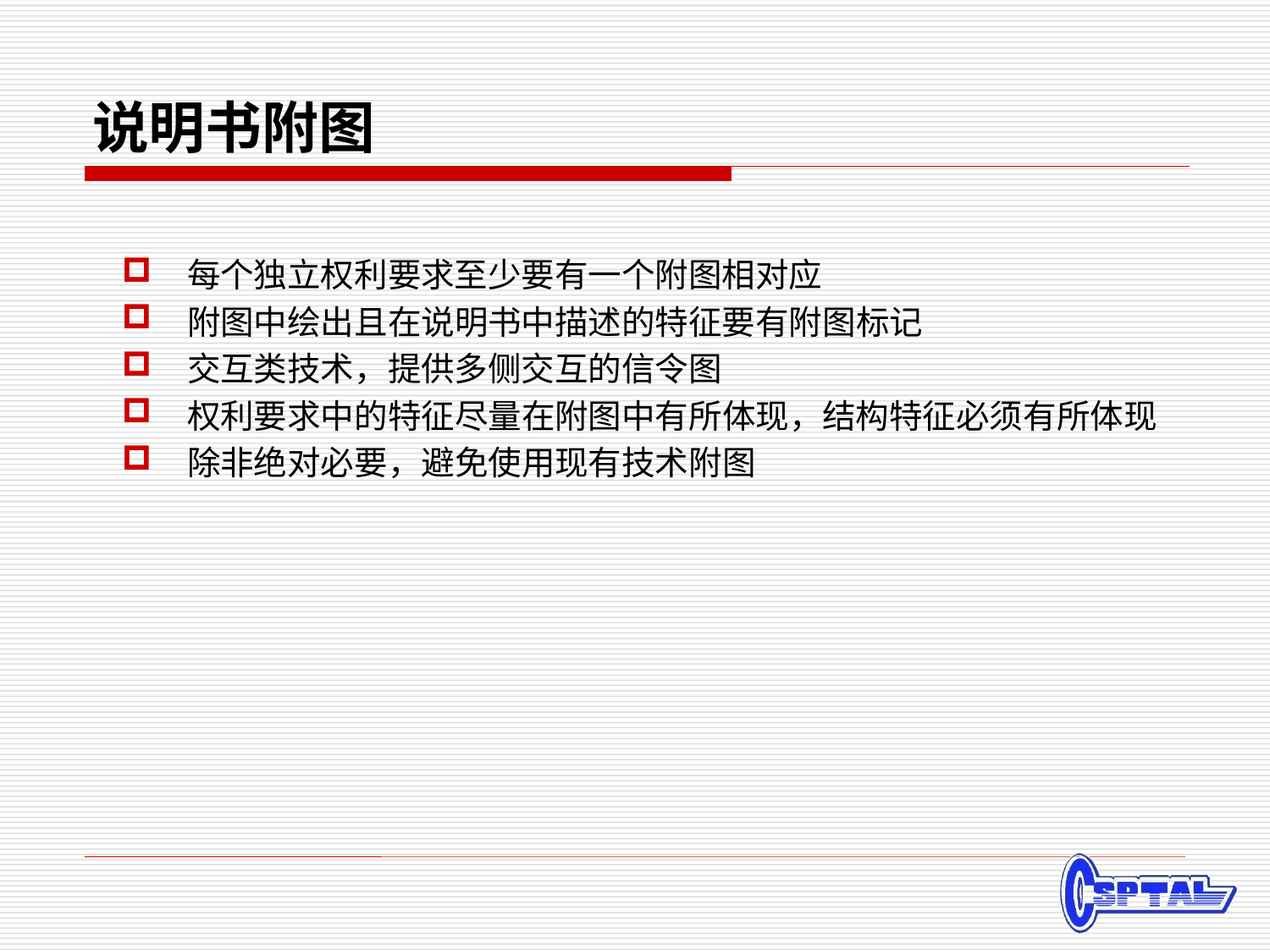

# 说明书附图
每个独立权利要求至少要有一个附图相对应
附图中绘出且在说明书中描述的特征要有附图标记
交互类技术，提供多侧交互的信令图
权利要求中的特征尽量在附图中有所体现，结构特征必须有所体现
除非绝对必要，避免使用现有技术附图